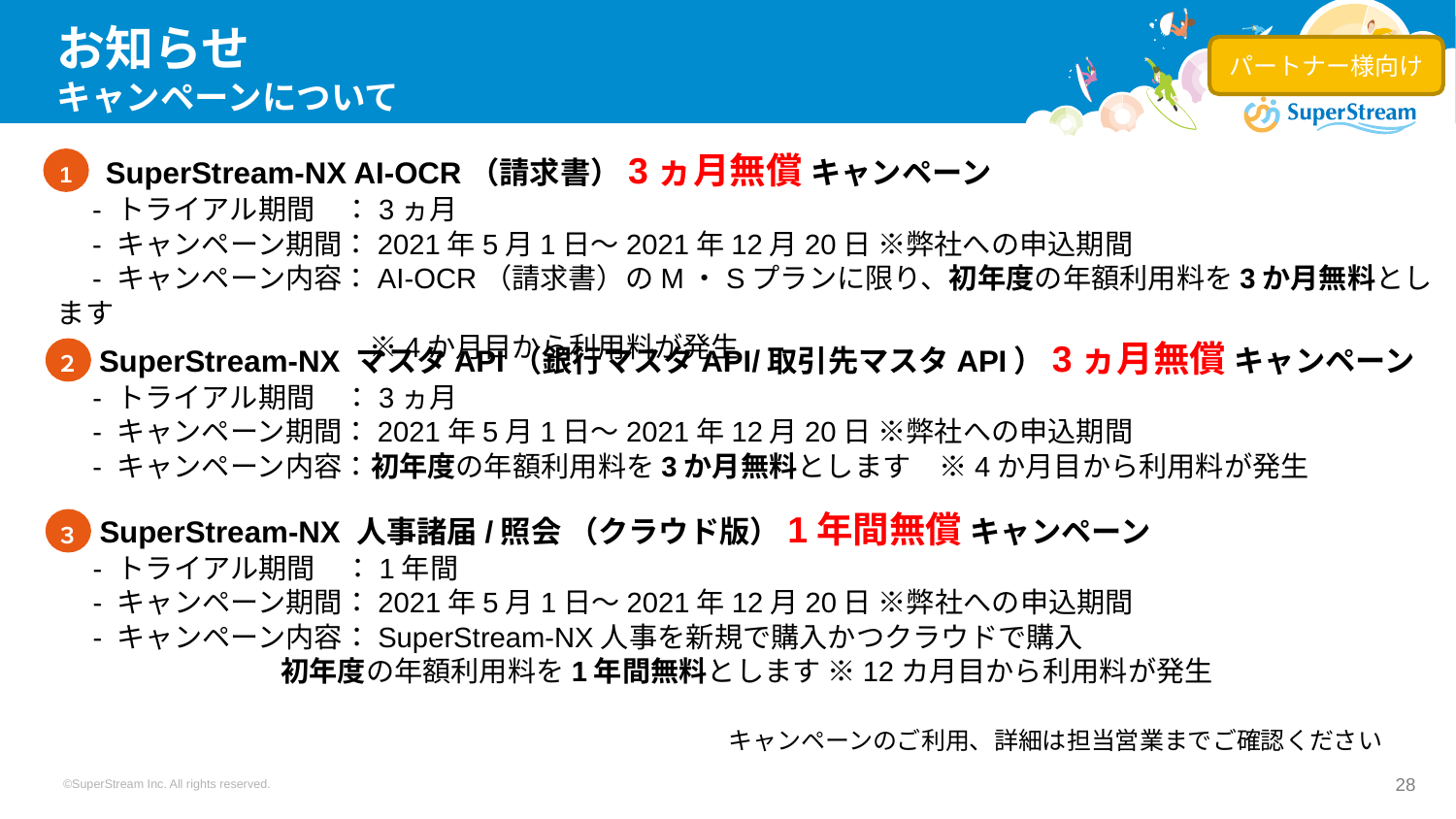

# お知らせ キャンペーンについて
パートナー様向け
1
 　SuperStream-NX AI-OCR（請求書）3ヵ月無償 キャンペーン
　- トライアル期間　：3ヵ月
　- キャンペーン期間：2021年5月1日～2021年12月20日 ※弊社への申込期間
　- キャンペーン内容：AI-OCR（請求書）のM・Sプランに限り、初年度の年額利用料を3か月無料とします
　　　　　　　　　　　※4か月目から利用料が発生
２
　 SuperStream-NX マスタAPI（銀行マスタAPI/取引先マスタAPI）3ヵ月無償 キャンペーン
　- トライアル期間　：3ヵ月
　- キャンペーン期間：2021年5月1日～2021年12月20日 ※弊社への申込期間
　- キャンペーン内容：初年度の年額利用料を3か月無料とします　※4か月目から利用料が発生
３
　 SuperStream-NX 人事諸届/照会 （クラウド版）1年間無償 キャンペーン
　- トライアル期間　：1年間
　- キャンペーン期間：2021年5月1日～2021年12月20日 ※弊社への申込期間
　- キャンペーン内容：SuperStream-NX人事を新規で購入かつクラウドで購入
                                 初年度の年額利用料を1年間無料とします ※12カ月目から利用料が発生
キャンペーンのご利用、詳細は担当営業までご確認ください
©SuperStream Inc. All rights reserved.
28